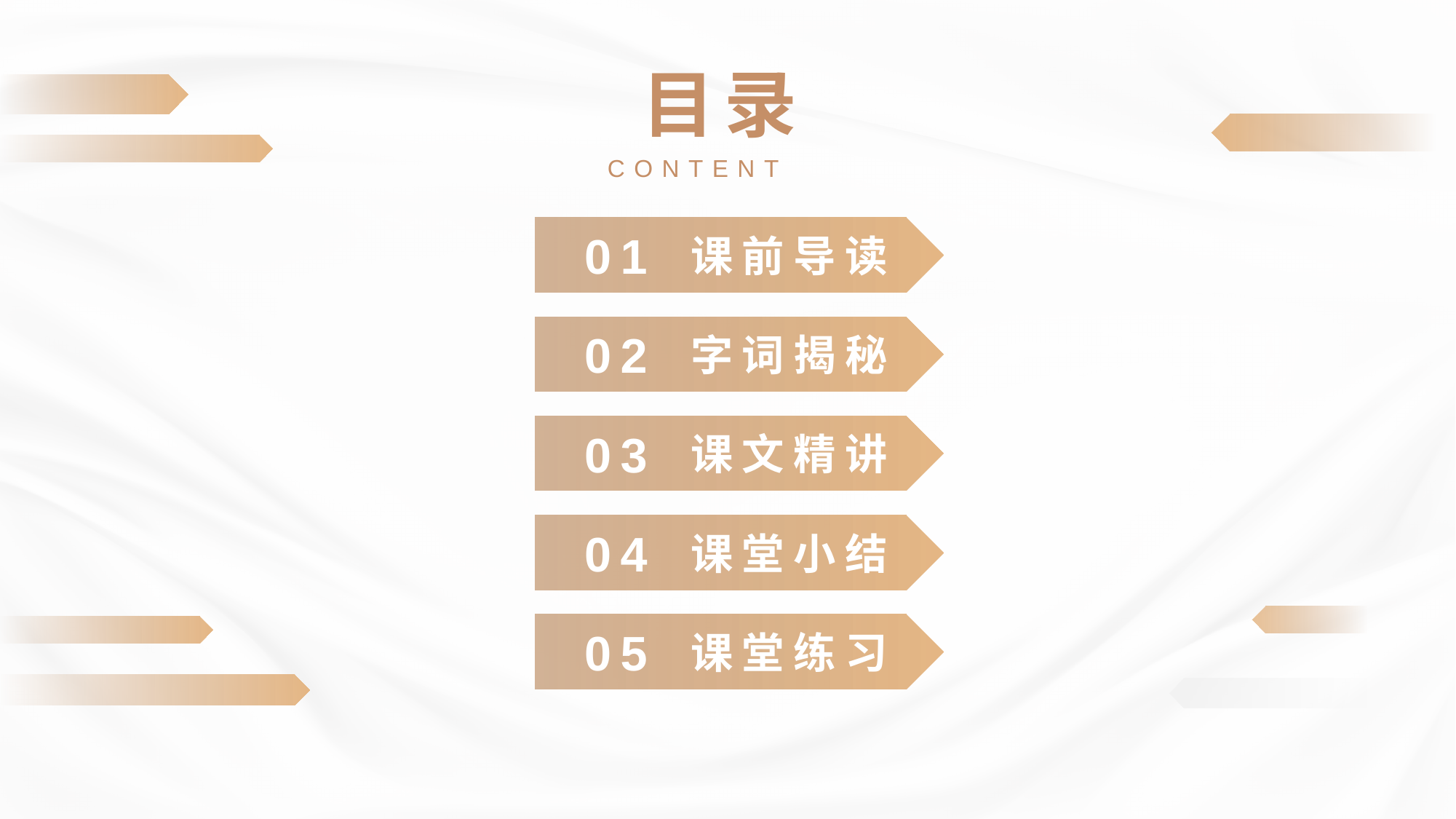

目录

CONTENT

01
课前导读

02
字词揭秘

03
课文精讲

04
课堂小结

05
课堂练习